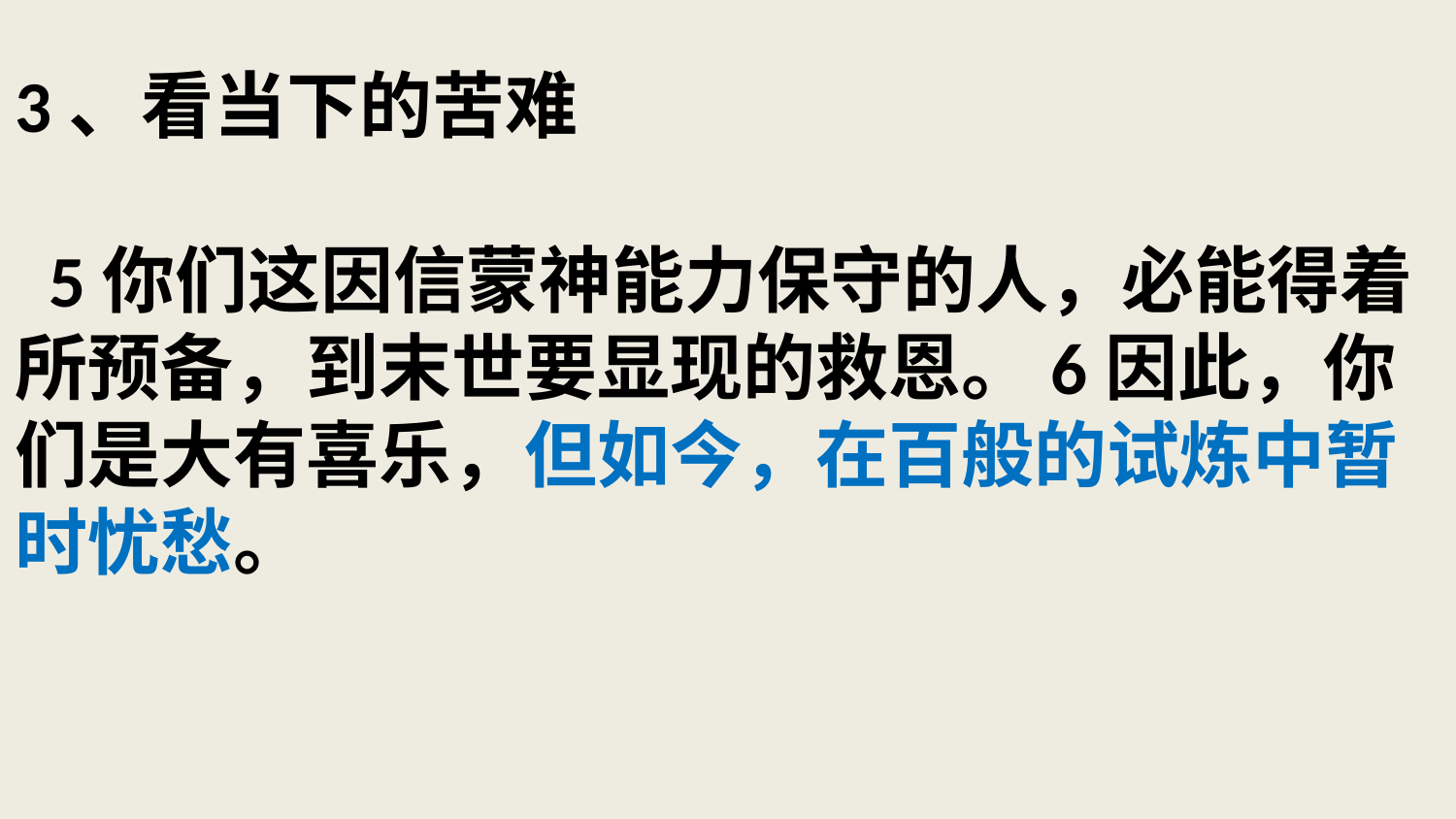

# 3、看当下的苦难 5你们这因信蒙神能力保守的人，必能得着所预备，到末世要显现的救恩。6因此，你们是大有喜乐，但如今，在百般的试炼中暂时忧愁。